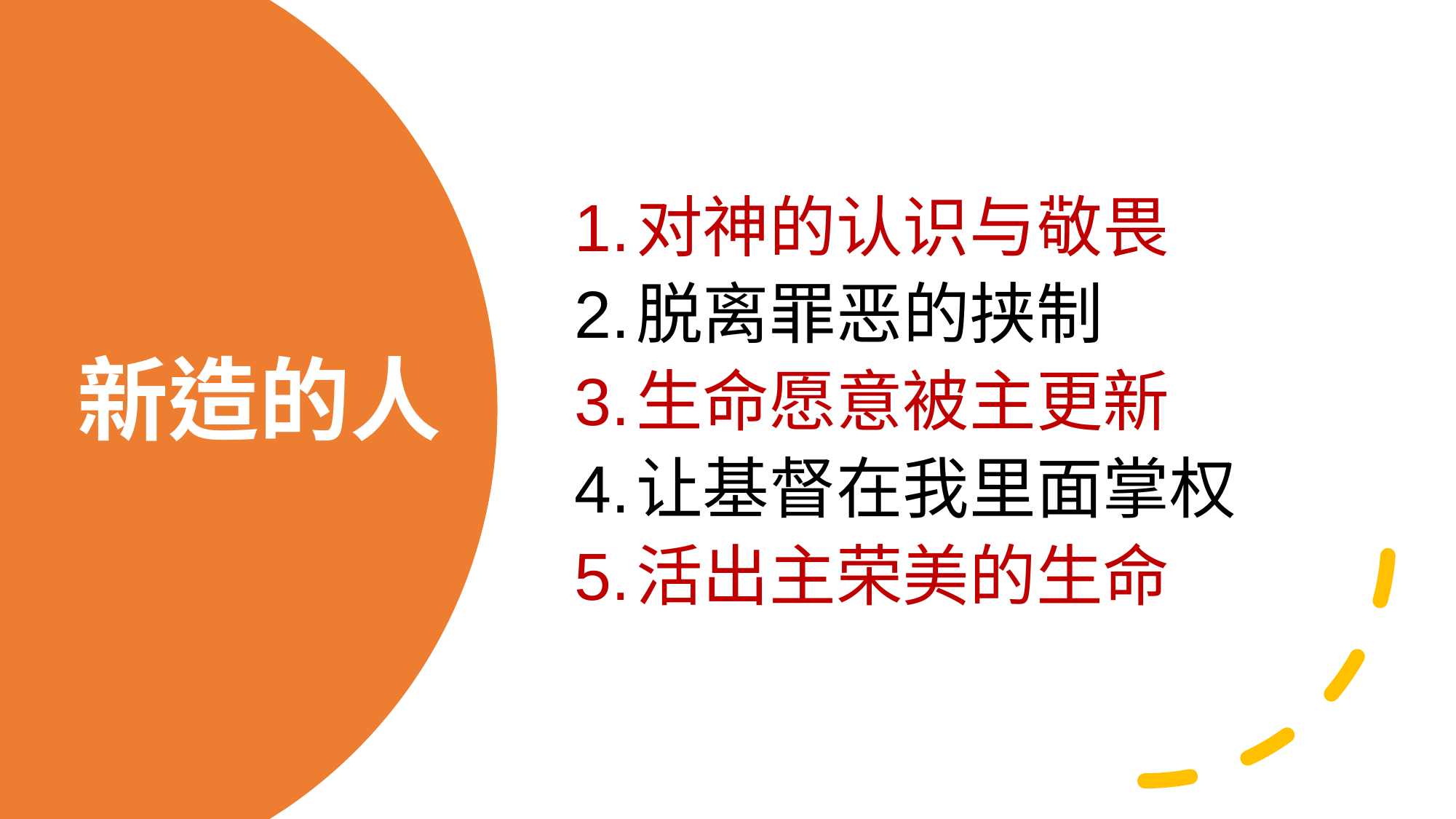

对神的认识与敬畏
脱离罪恶的挟制
生命愿意被主更新
让基督在我里面掌权
活出主荣美的生命
# 新造的人